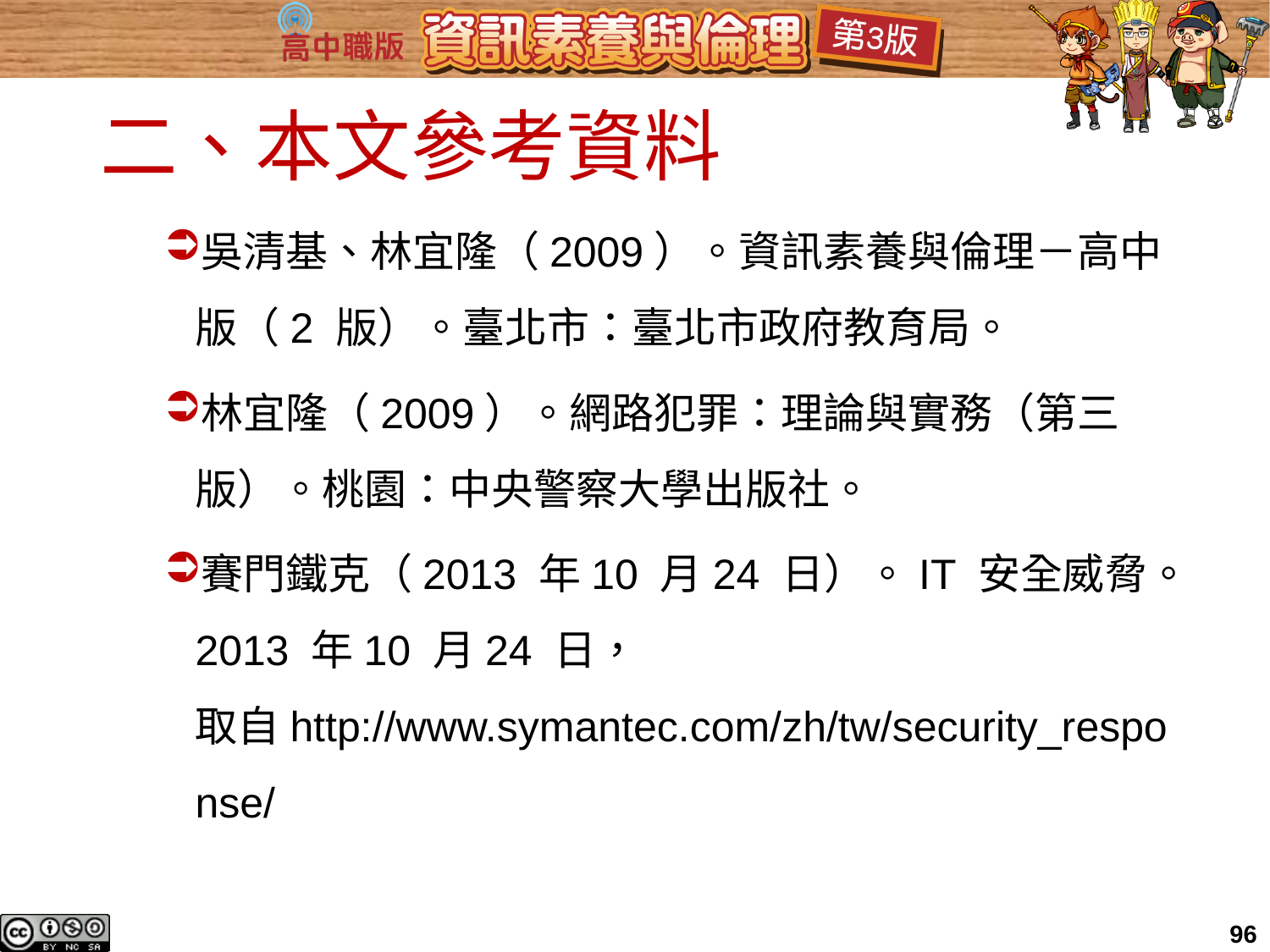

# 二、本文參考資料

吳清基、林宜隆（2009）。資訊素養與倫理－高中版（2 版）。臺北市：臺北市政府教育局。
林宜隆（2009）。網路犯罪：理論與實務（第三版）。桃園：中央警察大學出版社。
賽門鐵克（2013 年10 月24 日）。IT 安全威脅。2013 年10 月24 日， 取自http://www.symantec.com/zh/tw/security_response/

96